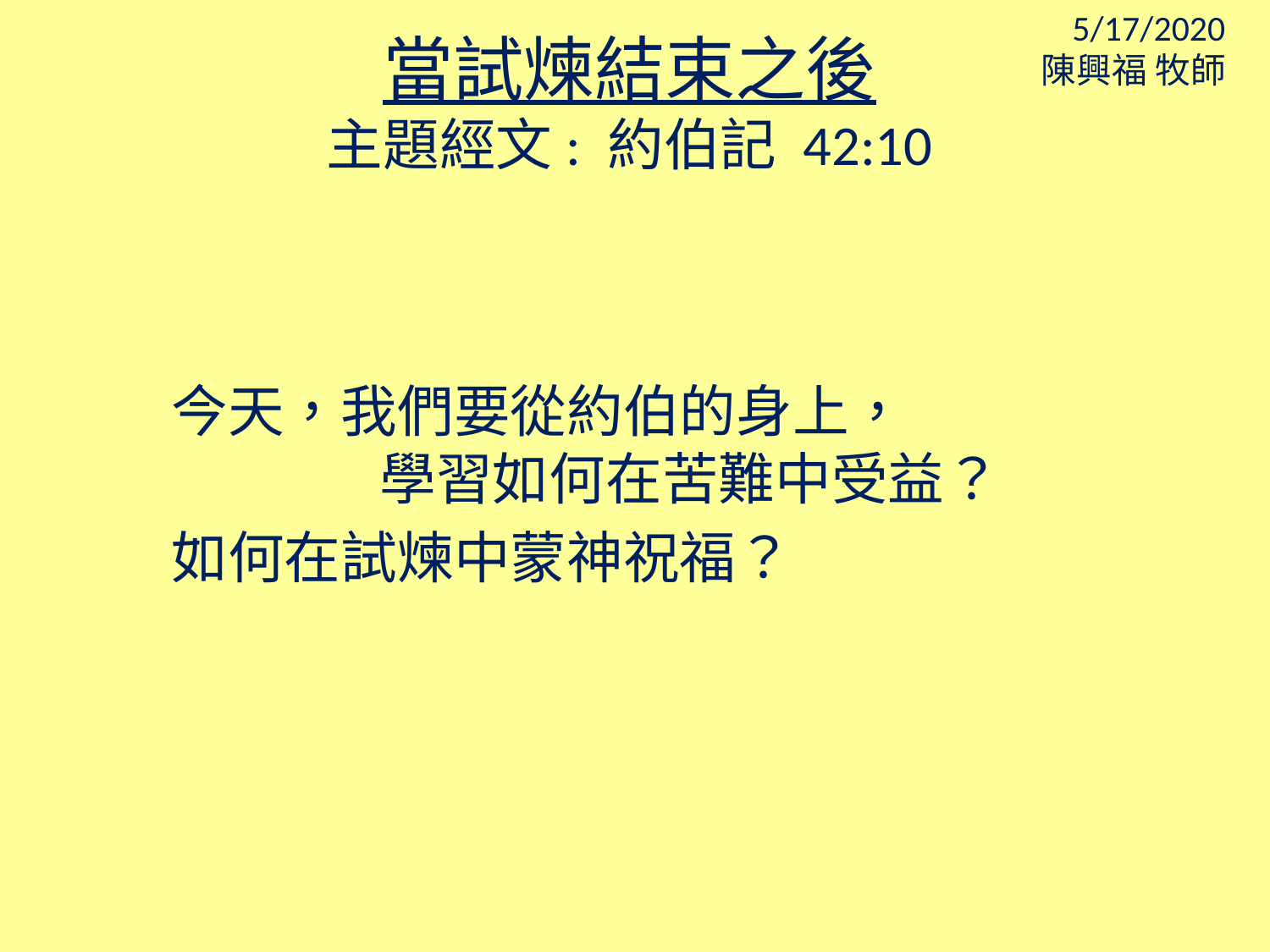

5/17/2020
陳興福 牧師
當試煉結束之後
主題經文: 約伯記 42:10

今天，我們要從約伯的身上，				  學習如何在苦難中受益？
如何在試煉中蒙神祝福？